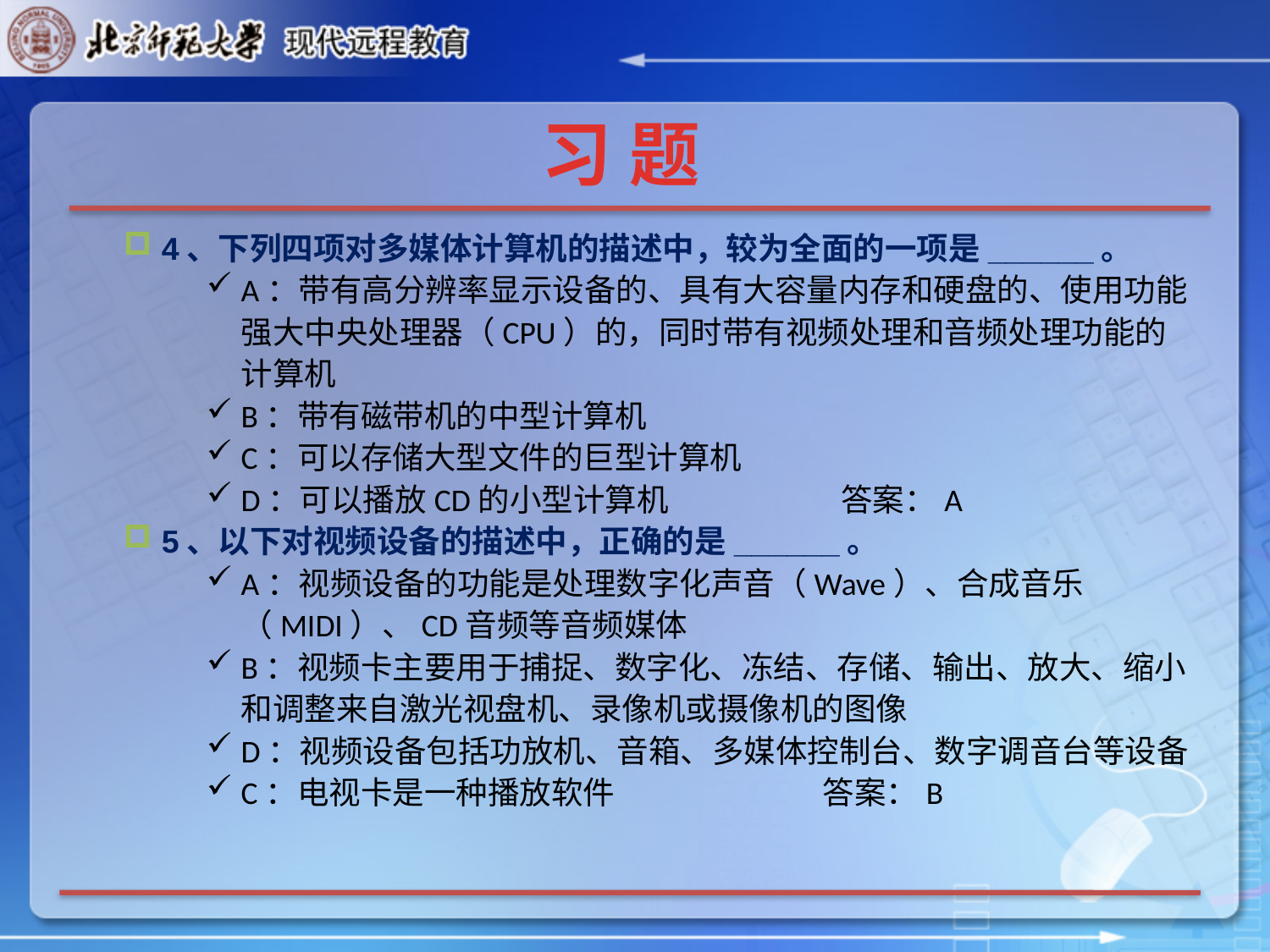

# 习 题
4、下列四项对多媒体计算机的描述中，较为全面的一项是______。
A：带有高分辨率显示设备的、具有大容量内存和硬盘的、使用功能强大中央处理器（CPU）的，同时带有视频处理和音频处理功能的计算机
B：带有磁带机的中型计算机
C：可以存储大型文件的巨型计算机
D：可以播放CD的小型计算机                        答案：A
5、以下对视频设备的描述中，正确的是______。
A：视频设备的功能是处理数字化声音（Wave）、合成音乐（MIDI）、CD音频等音频媒体
B：视频卡主要用于捕捉、数字化、冻结、存储、输出、放大、缩小和调整来自激光视盘机、录像机或摄像机的图像
D：视频设备包括功放机、音箱、多媒体控制台、数字调音台等设备
C：电视卡是一种播放软件                             答案：B